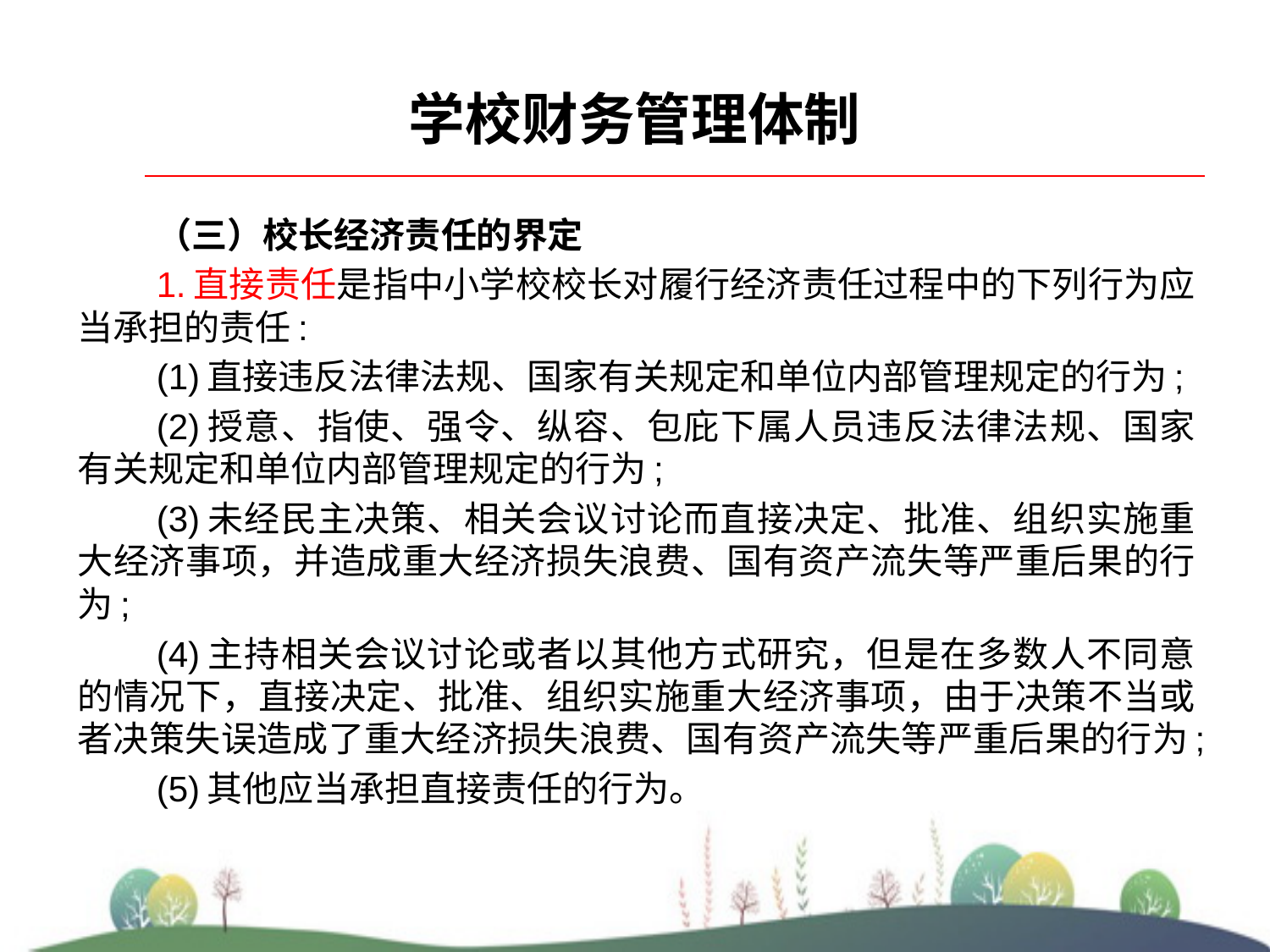

# 学校财务管理体制
（三）校长经济责任的界定
1.直接责任是指中小学校校长对履行经济责任过程中的下列行为应当承担的责任:
(1)直接违反法律法规、国家有关规定和单位内部管理规定的行为;
(2)授意、指使、强令、纵容、包庇下属人员违反法律法规、国家有关规定和单位内部管理规定的行为;
(3)未经民主决策、相关会议讨论而直接决定、批准、组织实施重大经济事项，并造成重大经济损失浪费、国有资产流失等严重后果的行为;
(4)主持相关会议讨论或者以其他方式研究，但是在多数人不同意的情况下，直接决定、批准、组织实施重大经济事项，由于决策不当或者决策失误造成了重大经济损失浪费、国有资产流失等严重后果的行为;
(5)其他应当承担直接责任的行为。